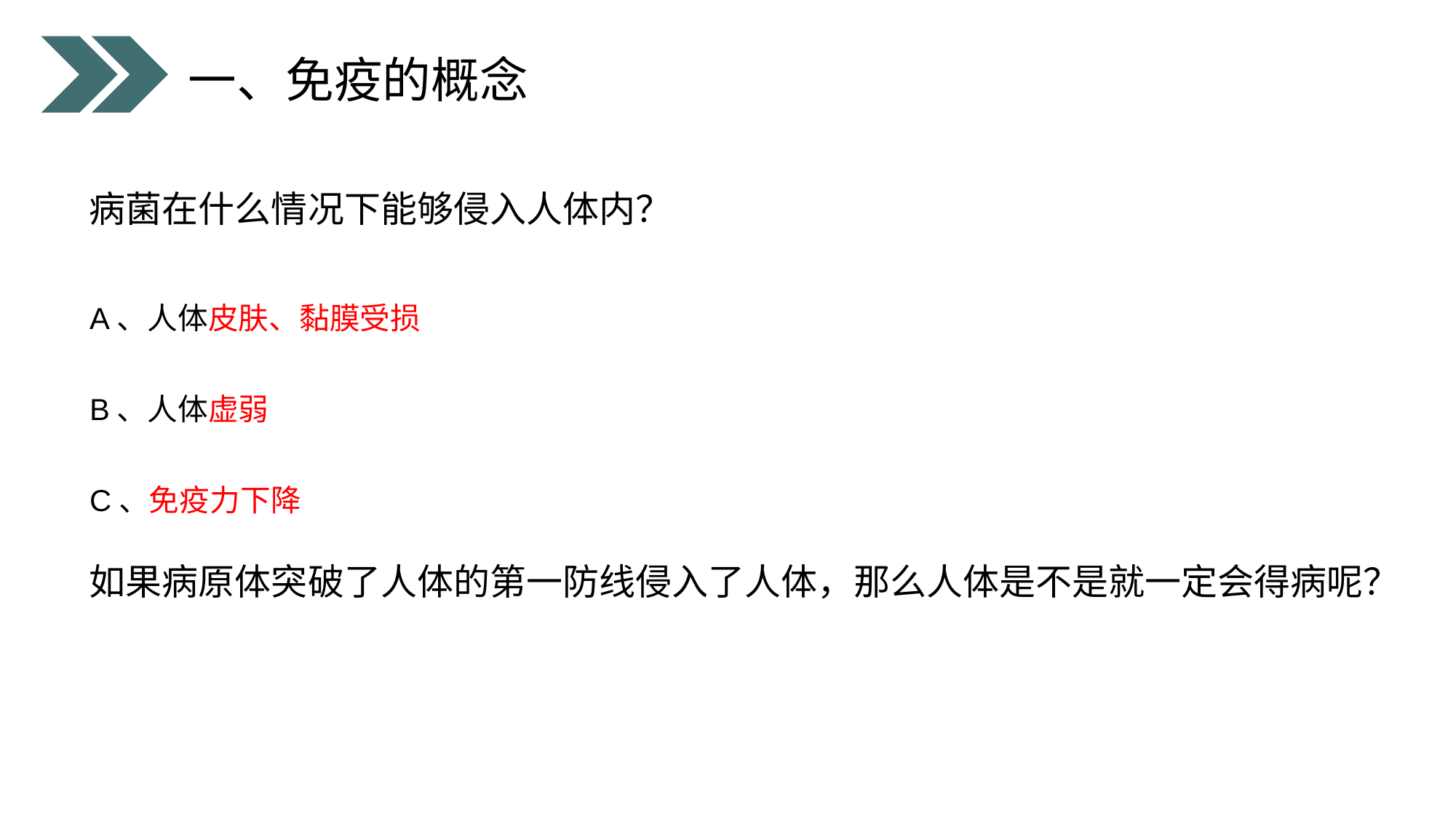

一、免疫的概念
病菌在什么情况下能够侵入人体内？
A、人体皮肤、黏膜受损
B、人体虚弱
C、免疫力下降
如果病原体突破了人体的第一防线侵入了人体，那么人体是不是就一定会得病呢？